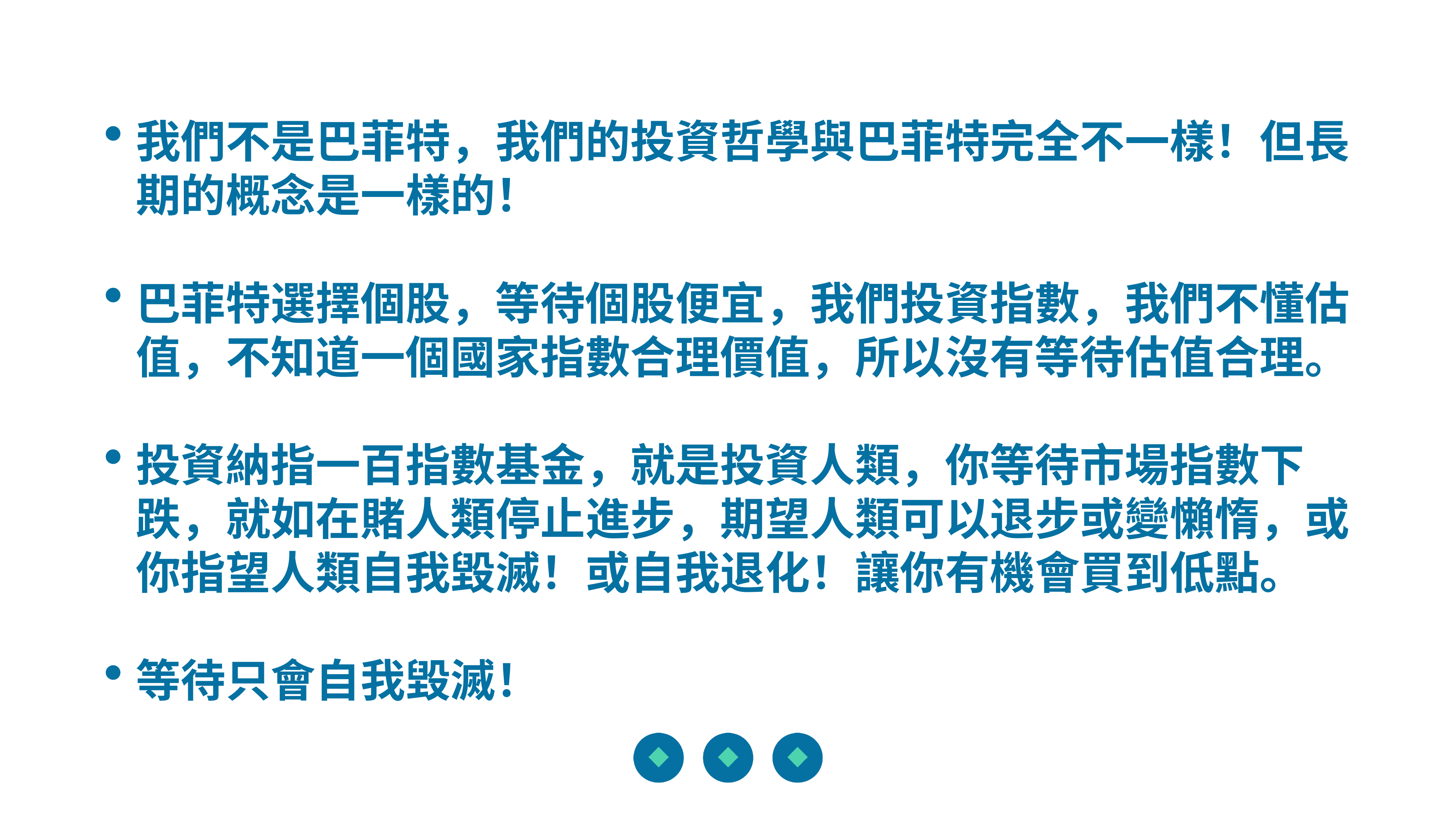

我們不是巴菲特，我們的投資哲學與巴菲特完全不一樣！但長期的概念是一樣的！

巴菲特選擇個股，等待個股便宜，我們投資指數，我們不懂估值，不知道一個國家指數合理價值，所以沒有等待估值合理。

投資納指一百指數基金，就是投資人類，你等待市場指數下跌，就如在賭人類停止進步，期望人類可以退步或變懶惰，或你指望人類自我毀滅！或自我退化！讓你有機會買到低點。

等待只會自我毀滅！